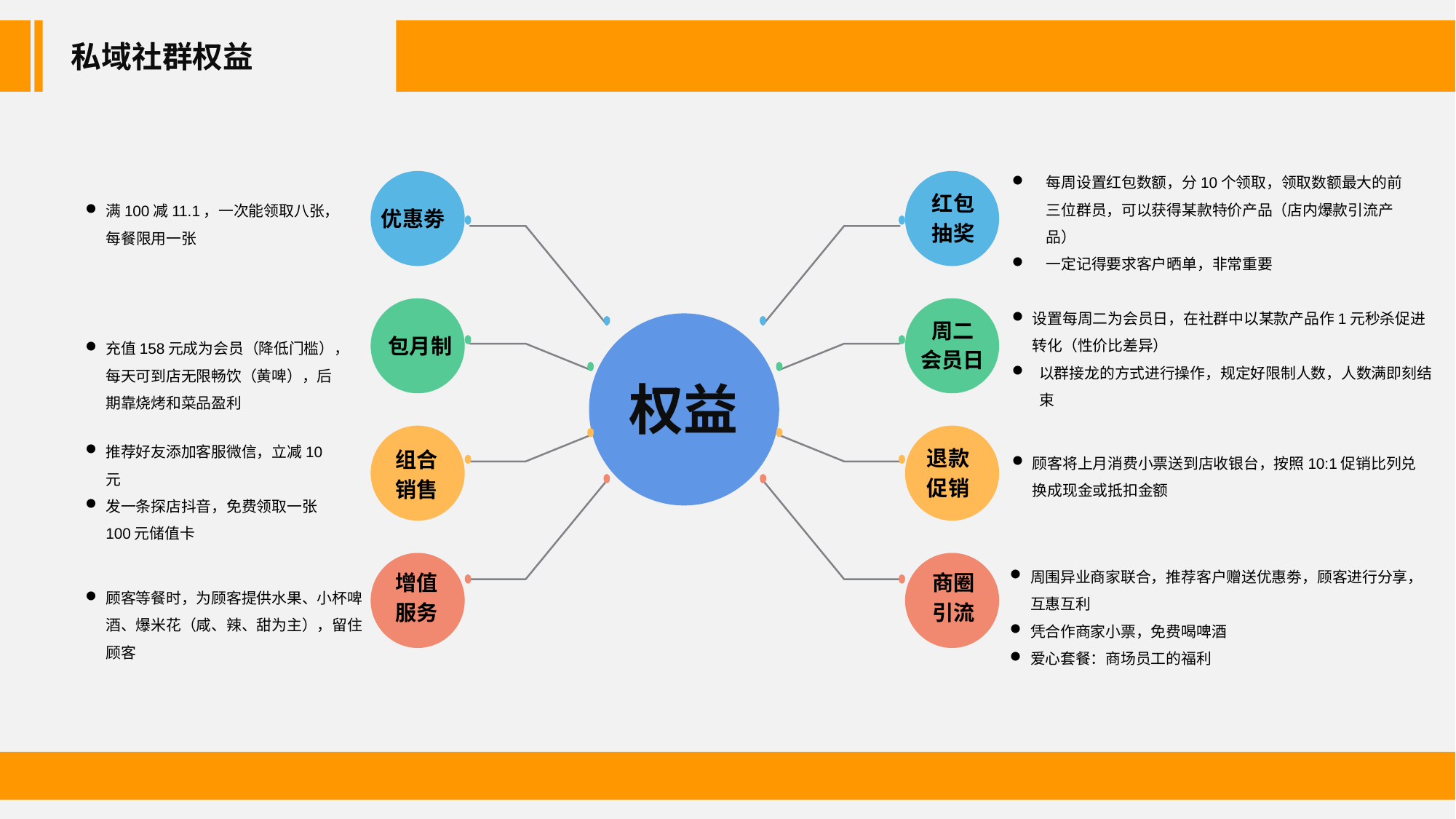

私域社群权益
每周设置红包数额，分10个领取，领取数额最大的前三位群员，可以获得某款特价产品（店内爆款引流产品）
一定记得要求客户晒单，非常重要

红包
抽奖
满100减11.1，一次能领取八张，
     每餐限用一张
优惠劵

设置每周二为会员日，在社群中以某款产品作1元秒杀促进转化（性价比差异）
以群接龙的方式进行操作，规定好限制人数，人数满即刻结束

周二
会员日

充值158元成为会员（降低门槛），每天可到店无限畅饮（黄啤），后期靠烧烤和菜品盈利
包月制
权益

推荐好友添加客服微信，立减10元
发一条探店抖音，免费领取一张100元储值卡

退款
促销
顾客将上月消费小票送到店收银台，按照10:1促销比列兑换成现金或抵扣金额
组合
销售

周围异业商家联合，推荐客户赠送优惠劵，顾客进行分享，互惠互利
凭合作商家小票，免费喝啤酒
爱心套餐：商场员工的福利
增值
服务
商圈
引流
顾客等餐时，为顾客提供水果、小杯啤酒、爆米花（咸、辣、甜为主），留住顾客